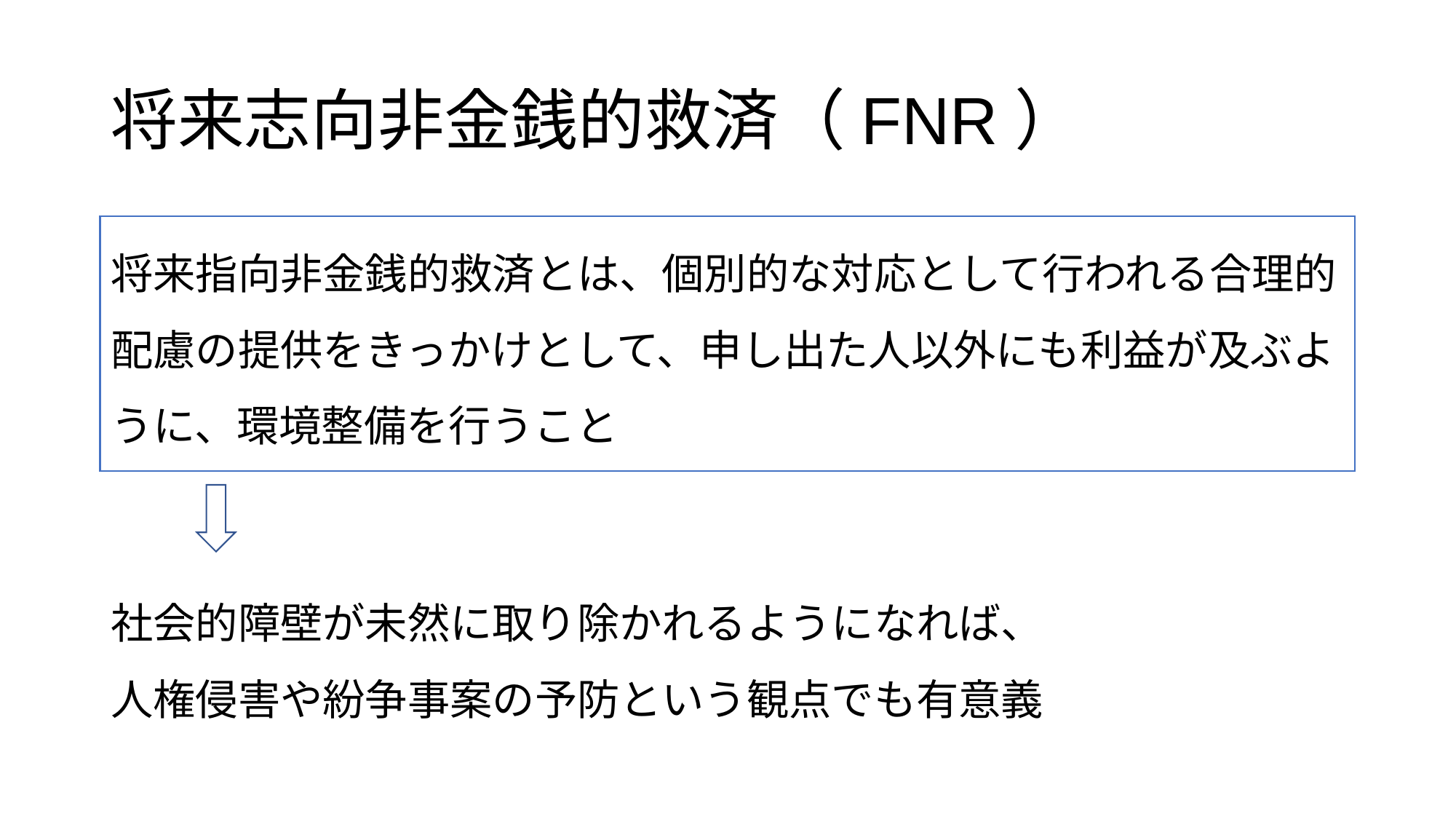

# 将来志向非金銭的救済（FNR）
将来指向非金銭的救済とは、個別的な対応として行われる合理的配慮の提供をきっかけとして、申し出た人以外にも利益が及ぶように、環境整備を行うこと

社会的障壁が未然に取り除かれるようになれば、人権侵害や紛争事案の予防という観点でも有意義